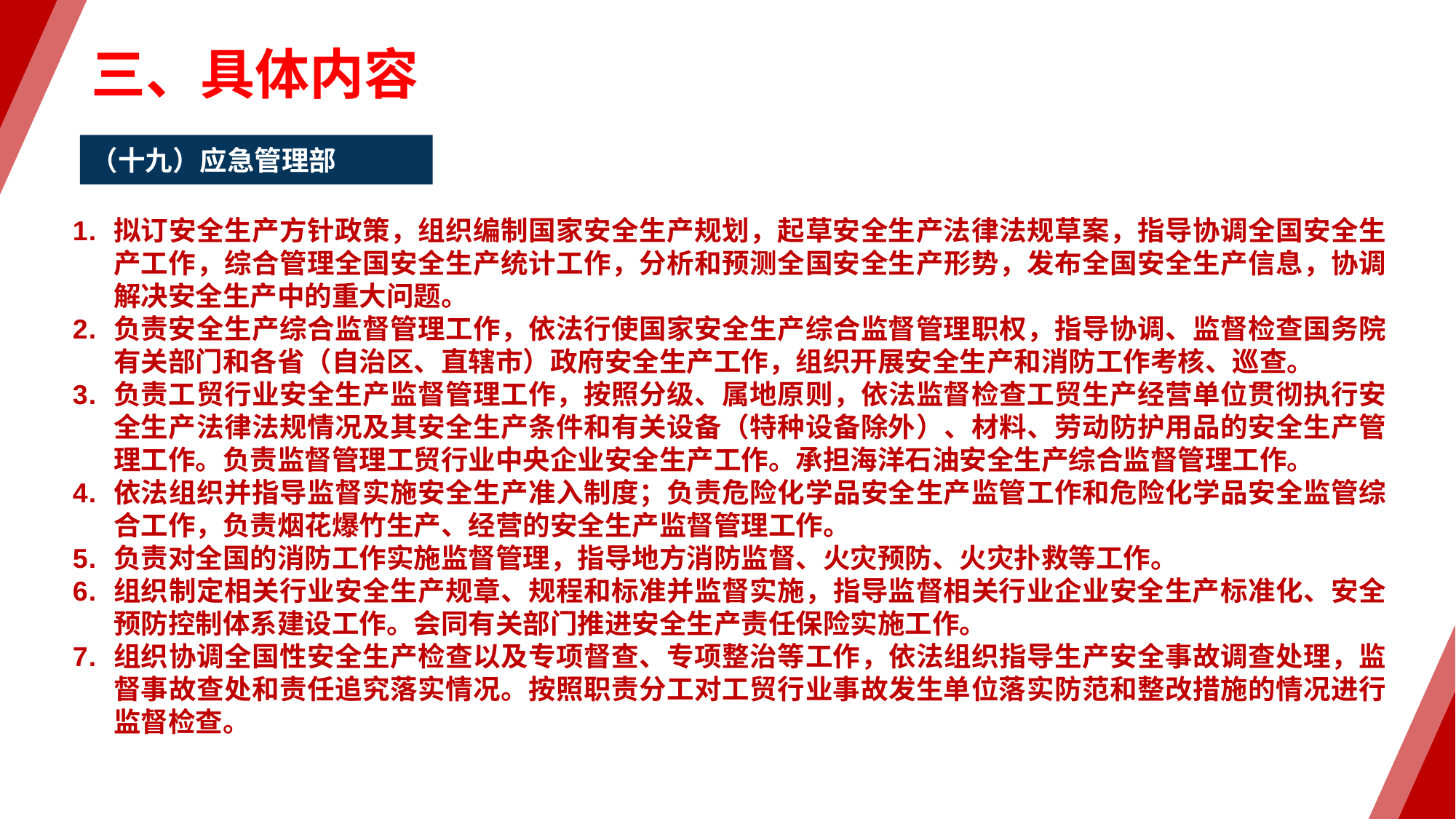

三、具体内容
（十九）应急管理部
拟订安全生产方针政策，组织编制国家安全生产规划，起草安全生产法律法规草案，指导协调全国安全生产工作，综合管理全国安全生产统计工作，分析和预测全国安全生产形势，发布全国安全生产信息，协调解决安全生产中的重大问题。
负责安全生产综合监督管理工作，依法行使国家安全生产综合监督管理职权，指导协调、监督检查国务院有关部门和各省（自治区、直辖市）政府安全生产工作，组织开展安全生产和消防工作考核、巡查。
负责工贸行业安全生产监督管理工作，按照分级、属地原则，依法监督检查工贸生产经营单位贯彻执行安全生产法律法规情况及其安全生产条件和有关设备（特种设备除外）、材料、劳动防护用品的安全生产管理工作。负责监督管理工贸行业中央企业安全生产工作。承担海洋石油安全生产综合监督管理工作。
依法组织并指导监督实施安全生产准入制度；负责危险化学品安全生产监管工作和危险化学品安全监管综合工作，负责烟花爆竹生产、经营的安全生产监督管理工作。
负责对全国的消防工作实施监督管理，指导地方消防监督、火灾预防、火灾扑救等工作。
组织制定相关行业安全生产规章、规程和标准并监督实施，指导监督相关行业企业安全生产标准化、安全预防控制体系建设工作。会同有关部门推进安全生产责任保险实施工作。
组织协调全国性安全生产检查以及专项督查、专项整治等工作，依法组织指导生产安全事故调查处理，监督事故查处和责任追究落实情况。按照职责分工对工贸行业事故发生单位落实防范和整改措施的情况进行监督检查。